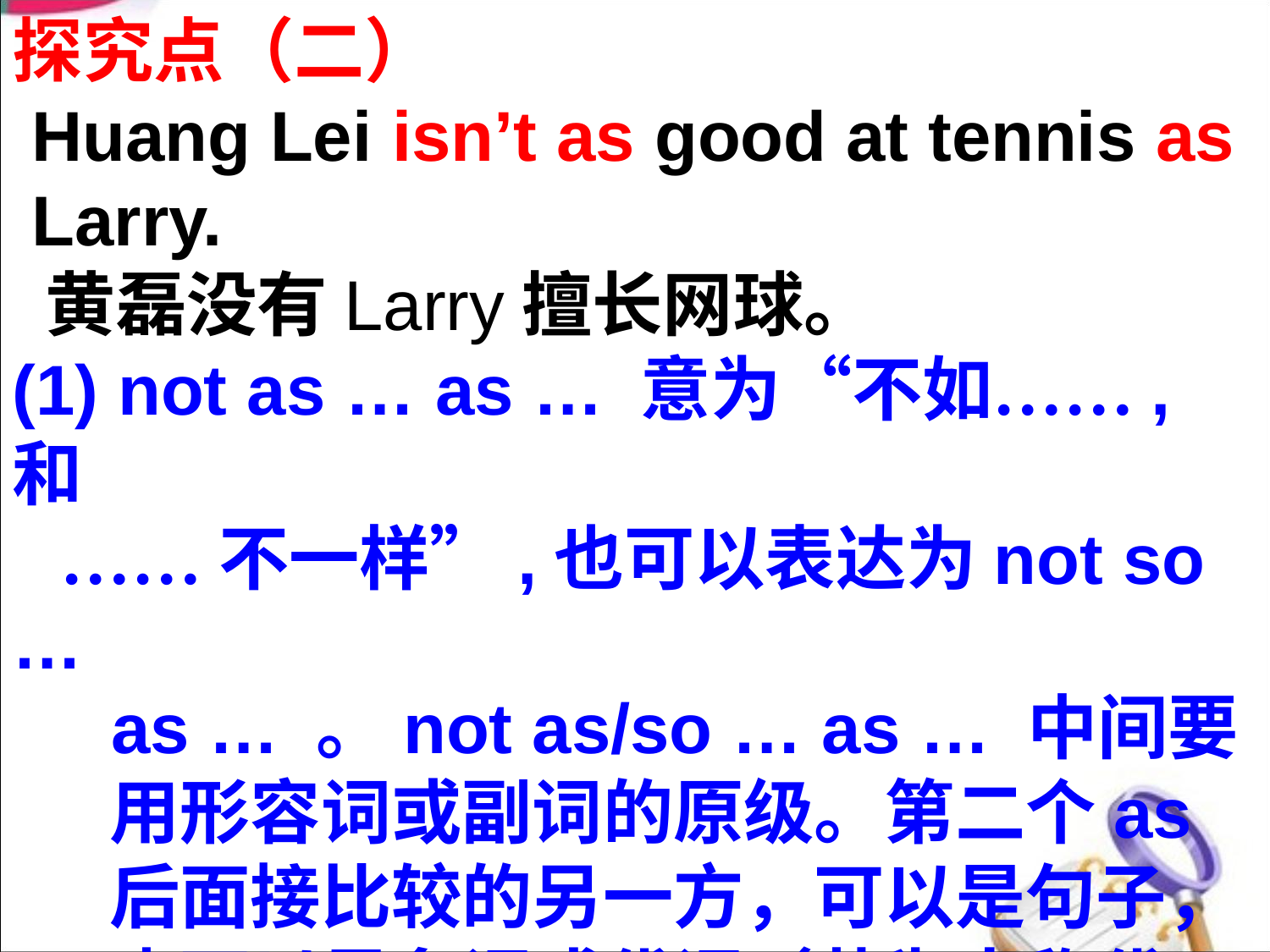

探究点（二）
 Huang Lei isn’t as good at tennis as
 Larry.
 黄磊没有Larry擅长网球。
(1) not as … as … 意为“不如……,和
   ……不一样”,也可以表达为not so …
     as … 。not as/so … as … 中间要
     用形容词或副词的原级。第二个as
     后面接比较的另一方，可以是句子，
     也可以是名词或代词（若为人称代
     词，主格与宾格均可）。